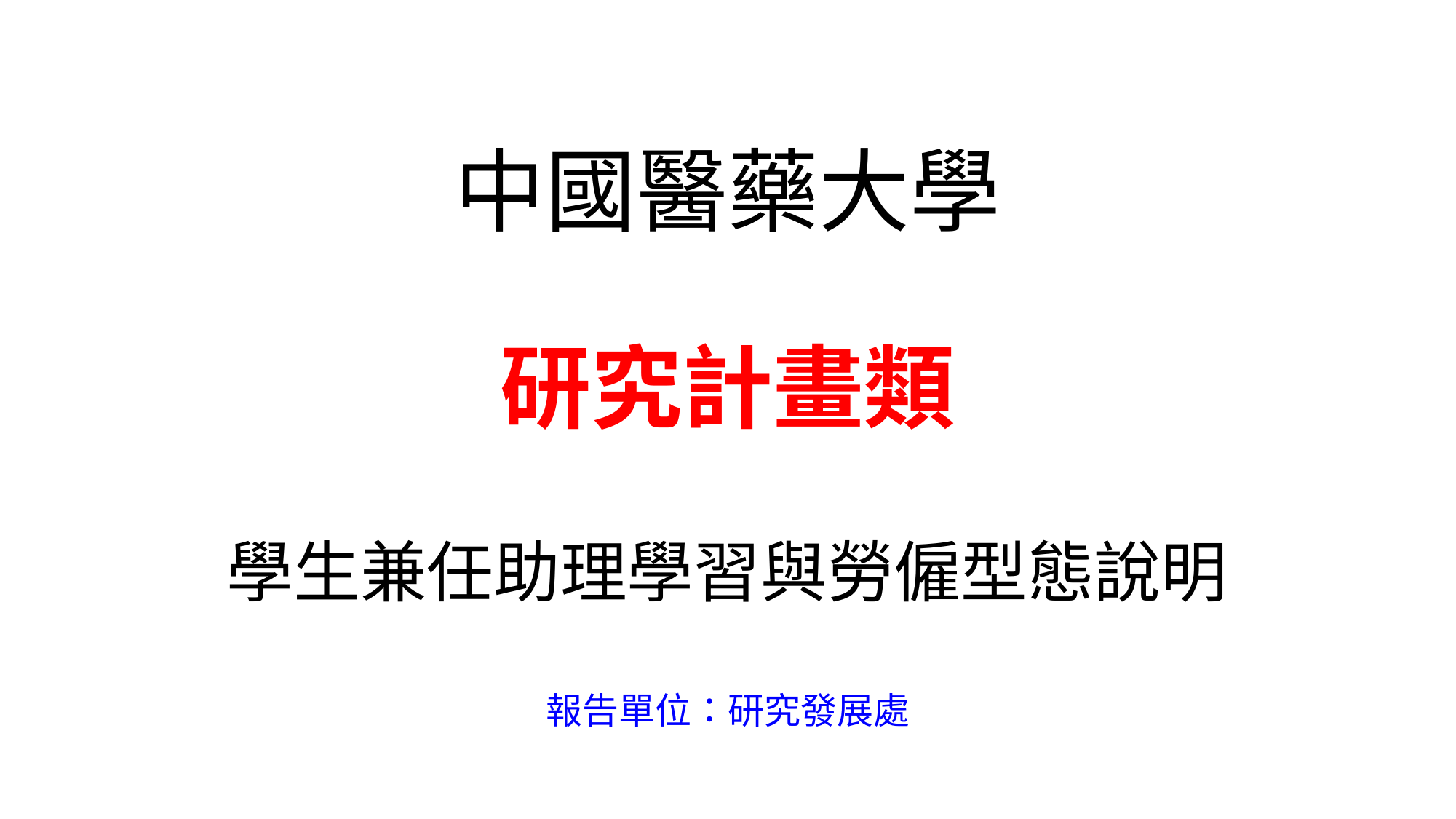

# 中國醫藥大學 研究計畫類 學生兼任助理學習與勞僱型態說明
報告單位：研究發展處